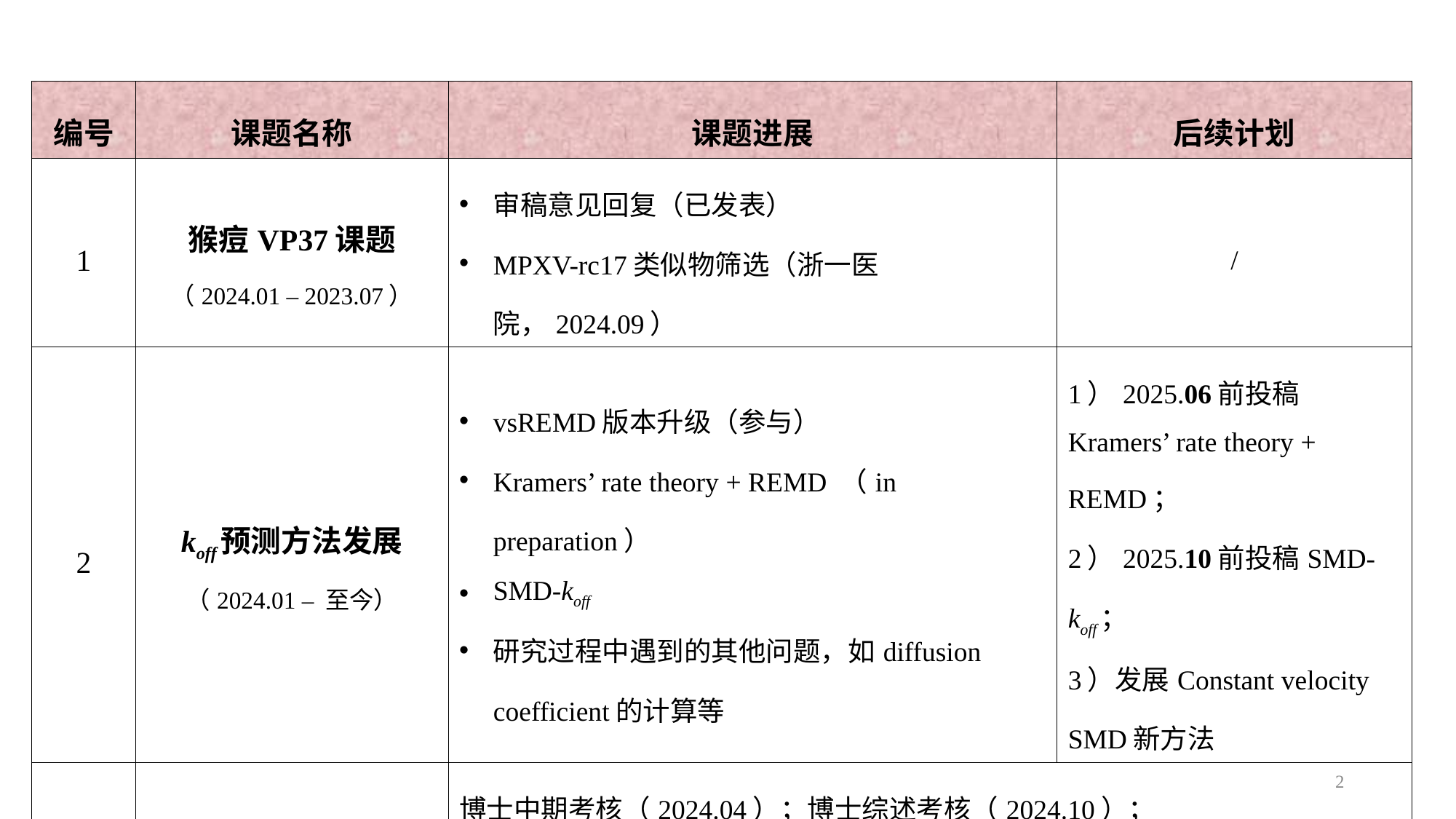

| 编号 | 课题名称 | 课题进展 | 后续计划 |
| --- | --- | --- | --- |
| 1 | 猴痘VP37课题 （2024.01 – 2023.07） | 审稿意见回复（已发表） MPXV-rc17类似物筛选（浙一医院，2024.09） | / |
| 2 | koff预测方法发展 （2024.01 – 至今） | vsREMD版本升级（参与） Kramers’ rate theory + REMD （in preparation） SMD-koff 研究过程中遇到的其他问题，如diffusion coefficient的计算等 | 1）2025.06前投稿Kramers’ rate theory + REMD； 2）2025.10前投稿SMD-koff； 3）发展Constant velocity SMD新方法 |
| 3 | 其他 | 博士中期考核（2024.04）；博士综述考核（2024.10）； Noncyclic peptide （2024.01 – 2024.07）； 博士毕业论文盲审（2025.03） 博士毕业答辩（2025.05） |  |
2